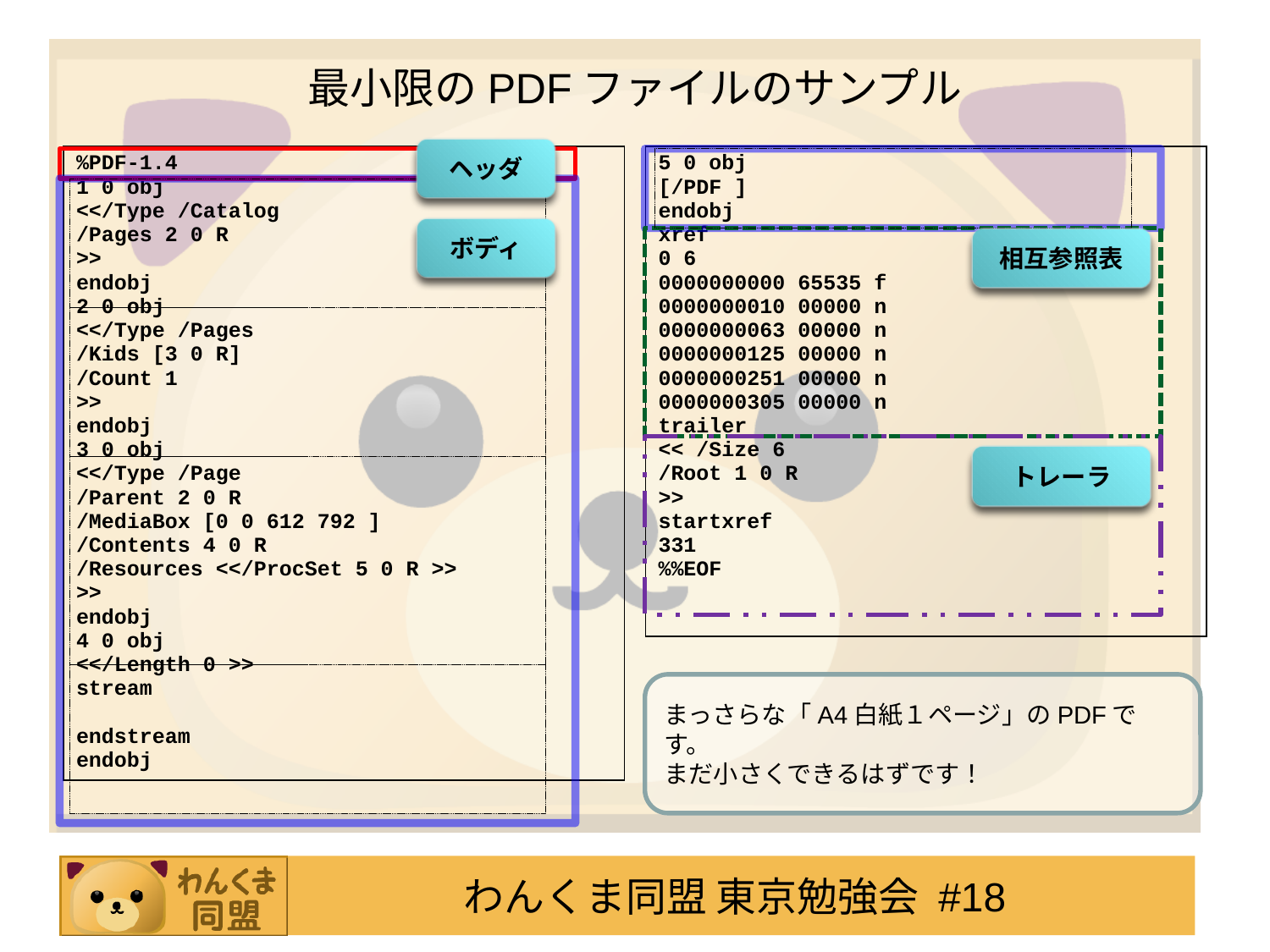

# 最小限のPDFファイルのサンプル
ヘッダ
| %PDF-1.4 1 0 obj <</Type /Catalog /Pages 2 0 R >> endobj 2 0 obj <</Type /Pages /Kids [3 0 R] /Count 1 >> endobj 3 0 obj <</Type /Page /Parent 2 0 R /MediaBox [0 0 612 792 ] /Contents 4 0 R /Resources <</ProcSet 5 0 R >> >> endobj 4 0 obj <</Length 0 >> stream endstream endobj |
| --- |
| 5 0 obj [/PDF ] endobj xref 0 6 0000000000 65535 f 0000000010 00000 n 0000000063 00000 n 0000000125 00000 n 0000000251 00000 n 0000000305 00000 n trailer << /Size 6 /Root 1 0 R >> startxref 331 %%EOF |
| --- |

ボディ

相互参照表

トレーラ

まっさらな「A4白紙１ページ」のPDFです。
まだ小さくできるはずです！